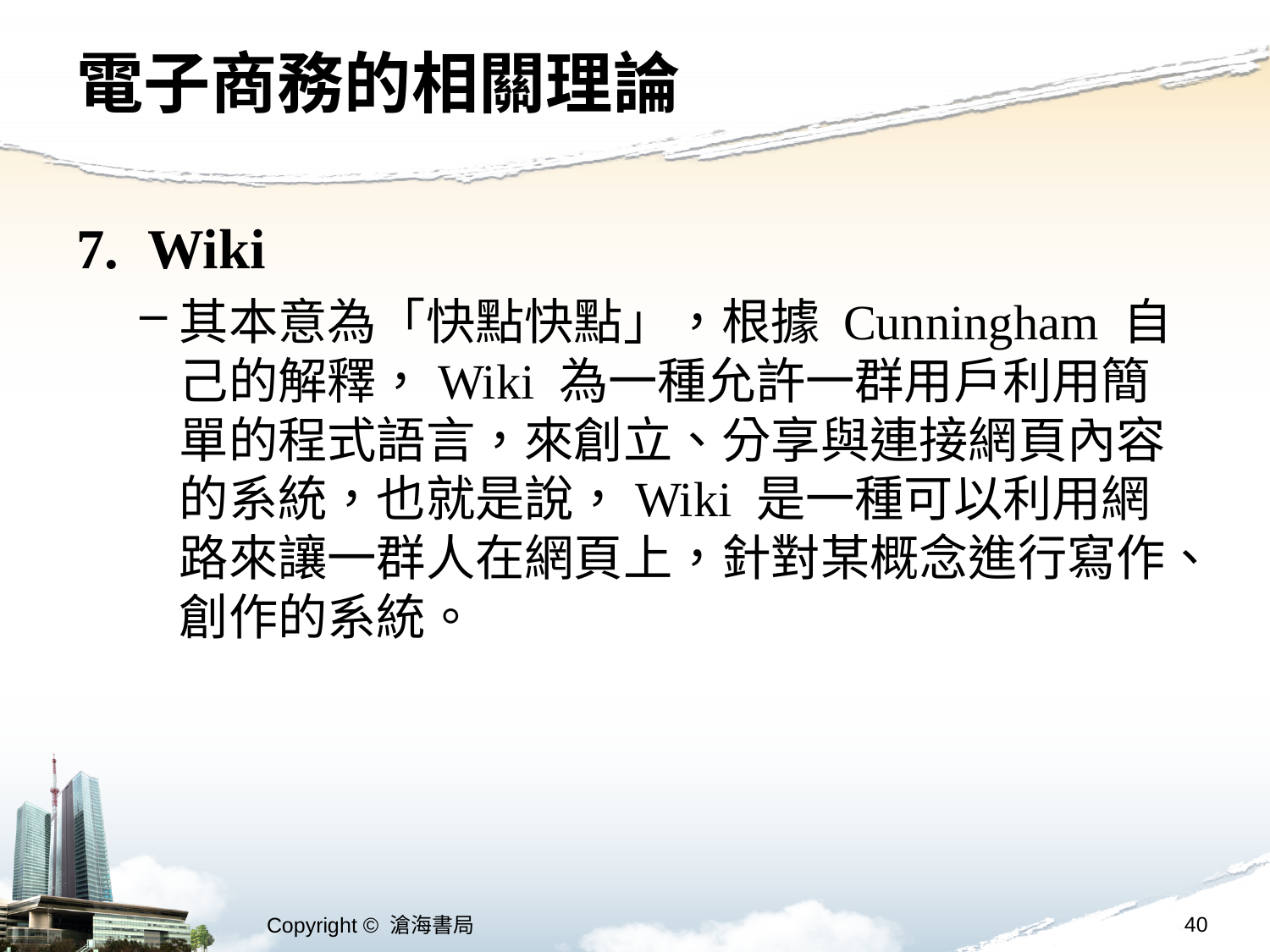

# 電子商務的相關理論
Wiki
其本意為「快點快點」，根據 Cunningham 自己的解釋，Wiki 為一種允許一群用戶利用簡單的程式語言，來創立、分享與連接網頁內容的系統，也就是說，Wiki 是一種可以利用網路來讓一群人在網頁上，針對某概念進行寫作、創作的系統。
40
Copyright © 滄海書局